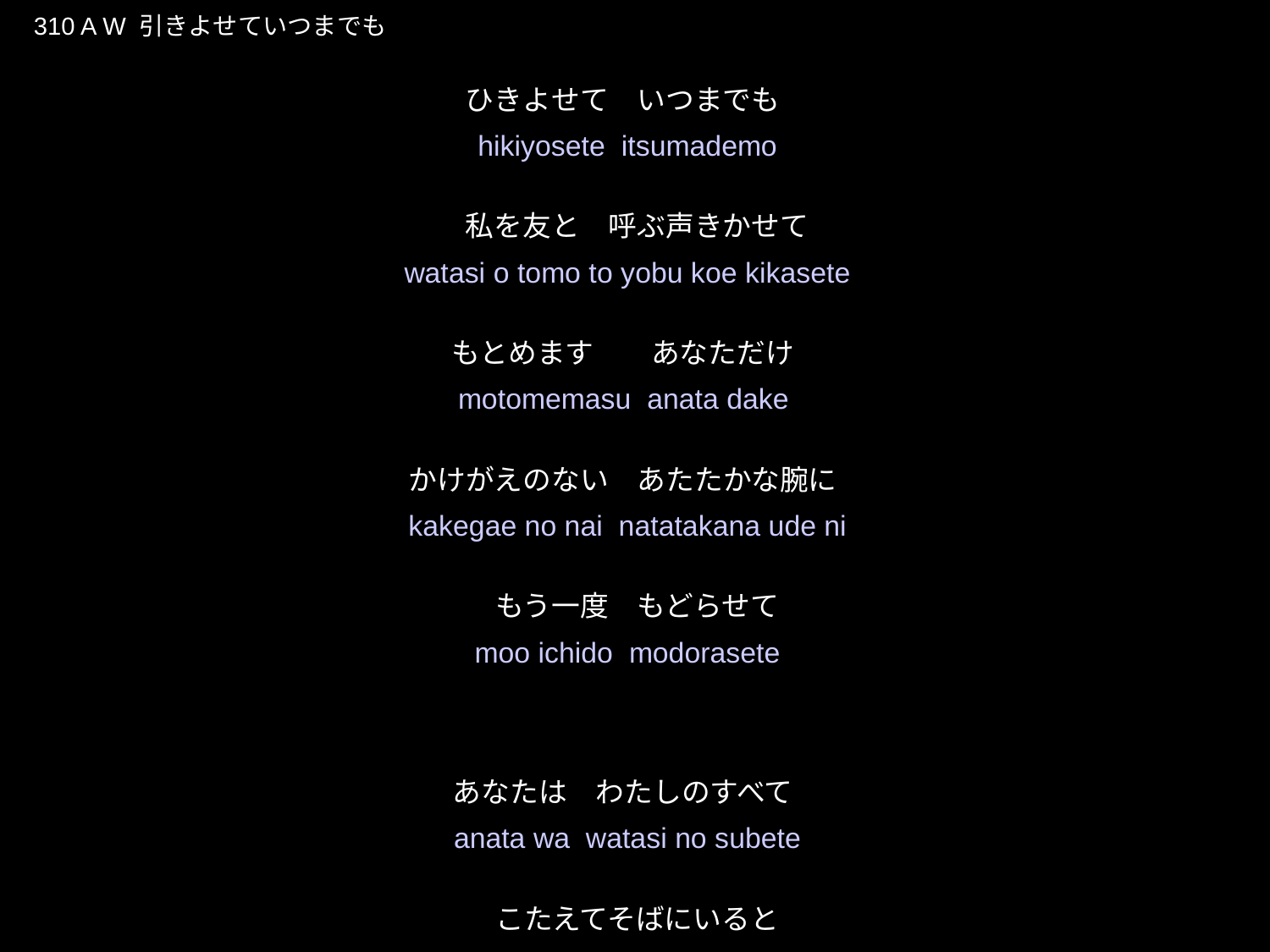

ひきよせていつまでも
★W
310 A W 引きよせていつまでも
ひきよせて　いつまでも　
私を友と　呼ぶ声きかせて
もとめます　　あなただけ　
かけがえのない　あたたかな腕に　
もう一度　もどらせて
あなたは　わたしのすべて　
こたえてそばにいると
★４
hikiyosete  itsumademo
watasi o tomo to yobu koe kikasete
motomemasu  anata dake
kakegae no nai  natatakana ude ni
moo ichido  modorasete
anata wa  watasi no subete
kotaete  soba ni iruto